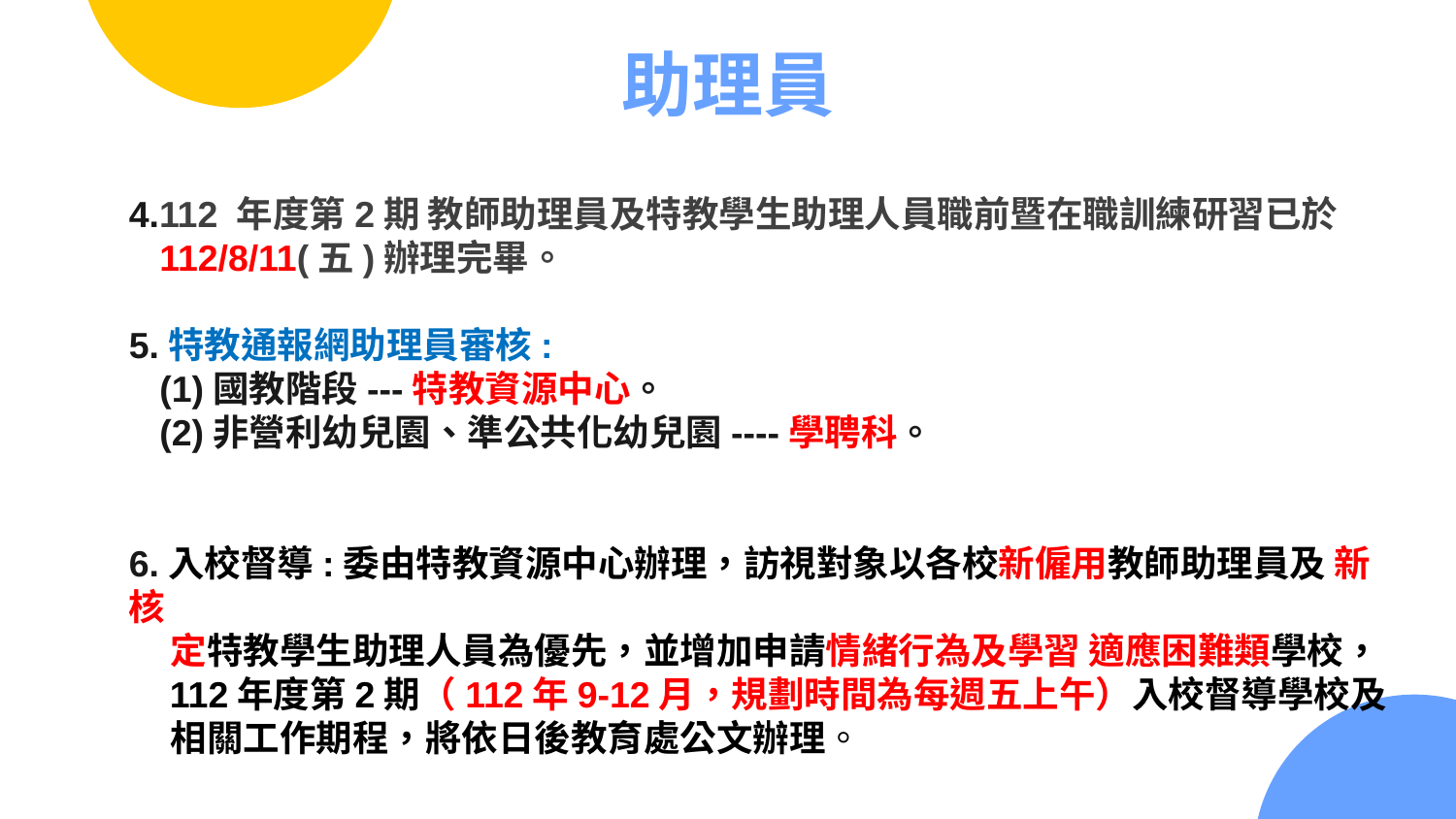

# 助理員
4.112 年度第2期 教師助理員及特教學生助理人員職前暨在職訓練研習已於
   112/8/11(五)辦理完畢。

5.特教通報網助理員審核:
   (1)國教階段---特教資源中心。
   (2)非營利幼兒園、準公共化幼兒園----學聘科。

6.入校督導:委由特教資源中心辦理，訪視對象以各校新僱用教師助理員及 新核
    定特教學生助理人員為優先，並增加申請情緒行為及學習 適應困難類學校，
    112年度第2期（112年9-12月，規劃時間為每週五上午）入校督導學校及
    相關工作期程，將依日後教育處公文辦理。